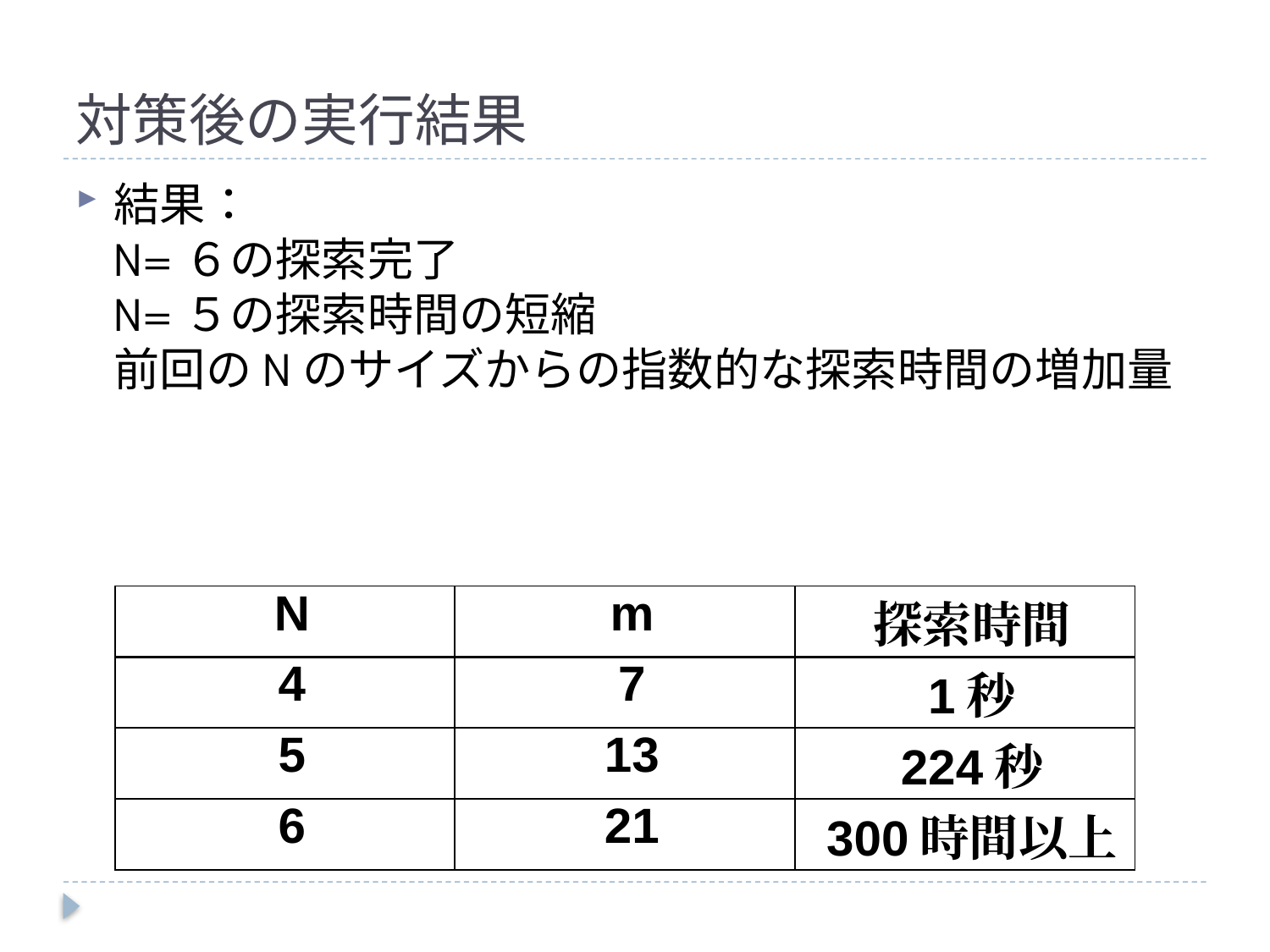

# 対策後の実行結果
結果：
N=６の探索完了
N=５の探索時間の短縮
前回のNのサイズからの指数的な探索時間の増加量
| N | m | 探索時間 |
| --- | --- | --- |
| 4 | 7 | 1秒 |
| 5 | 13 | 224秒 |
| 6 | 21 | 300時間以上 |